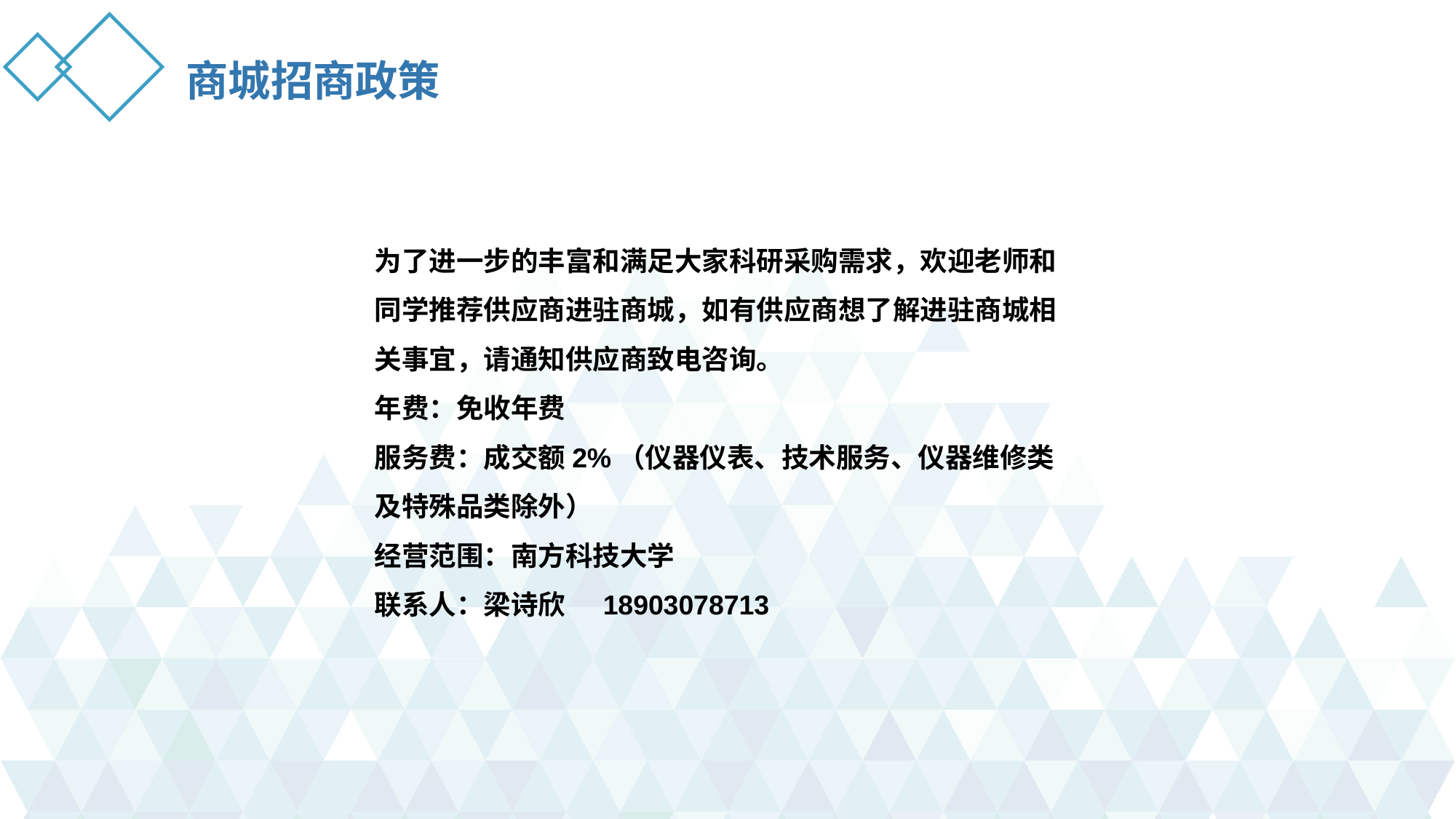

商城招商政策
为了进一步的丰富和满足大家科研采购需求，欢迎老师和同学推荐供应商进驻商城，如有供应商想了解进驻商城相关事宜，请通知供应商致电咨询。
年费：免收年费
服务费：成交额2%（仪器仪表、技术服务、仪器维修类及特殊品类除外）
经营范围：南方科技大学
联系人：梁诗欣     18903078713